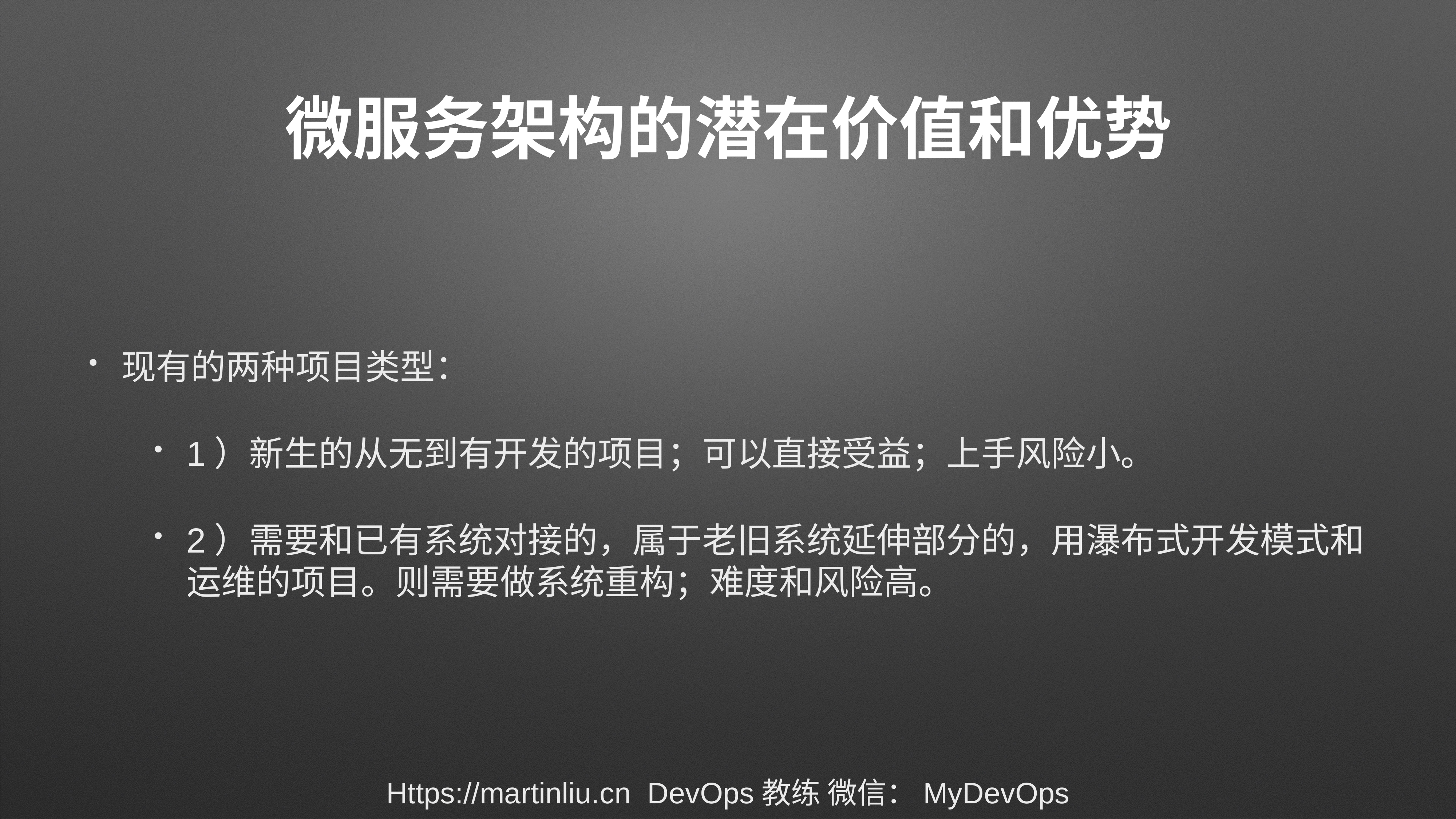

# 微服务架构的潜在价值和优势
现有的两种项目类型：
1）新生的从无到有开发的项目；可以直接受益；上手风险小。
2）需要和已有系统对接的，属于老旧系统延伸部分的，用瀑布式开发模式和运维的项目。则需要做系统重构；难度和风险高。